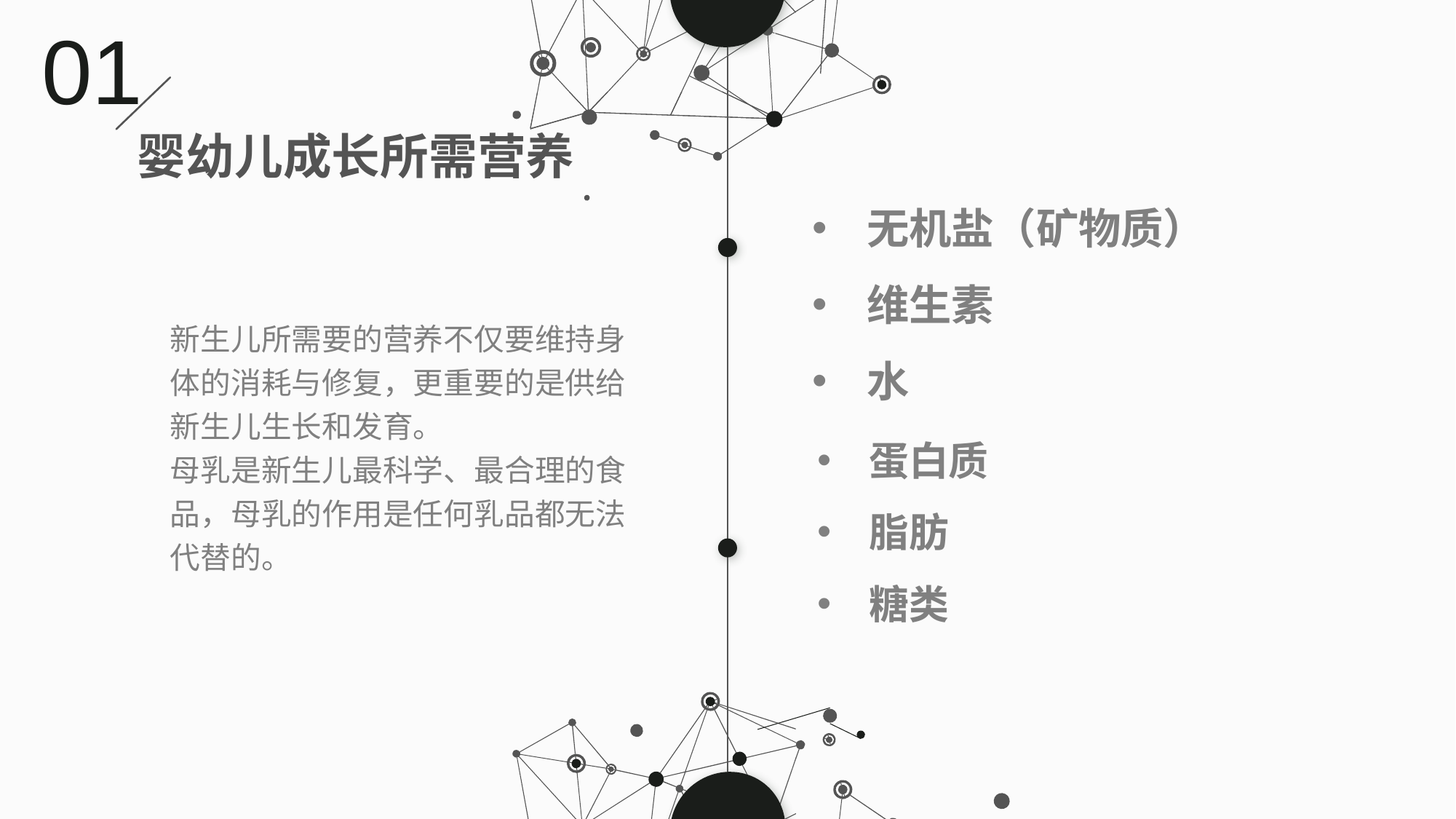

01
婴幼儿成长所需营养
无机盐（矿物质）
维生素
水

新生儿所需要的营养不仅要维持身体的消耗与修复，更重要的是供给新生儿生长和发育。
母乳是新生儿最科学、最合理的食品，母乳的作用是任何乳品都无法代替的。
蛋白质
脂肪
糖类